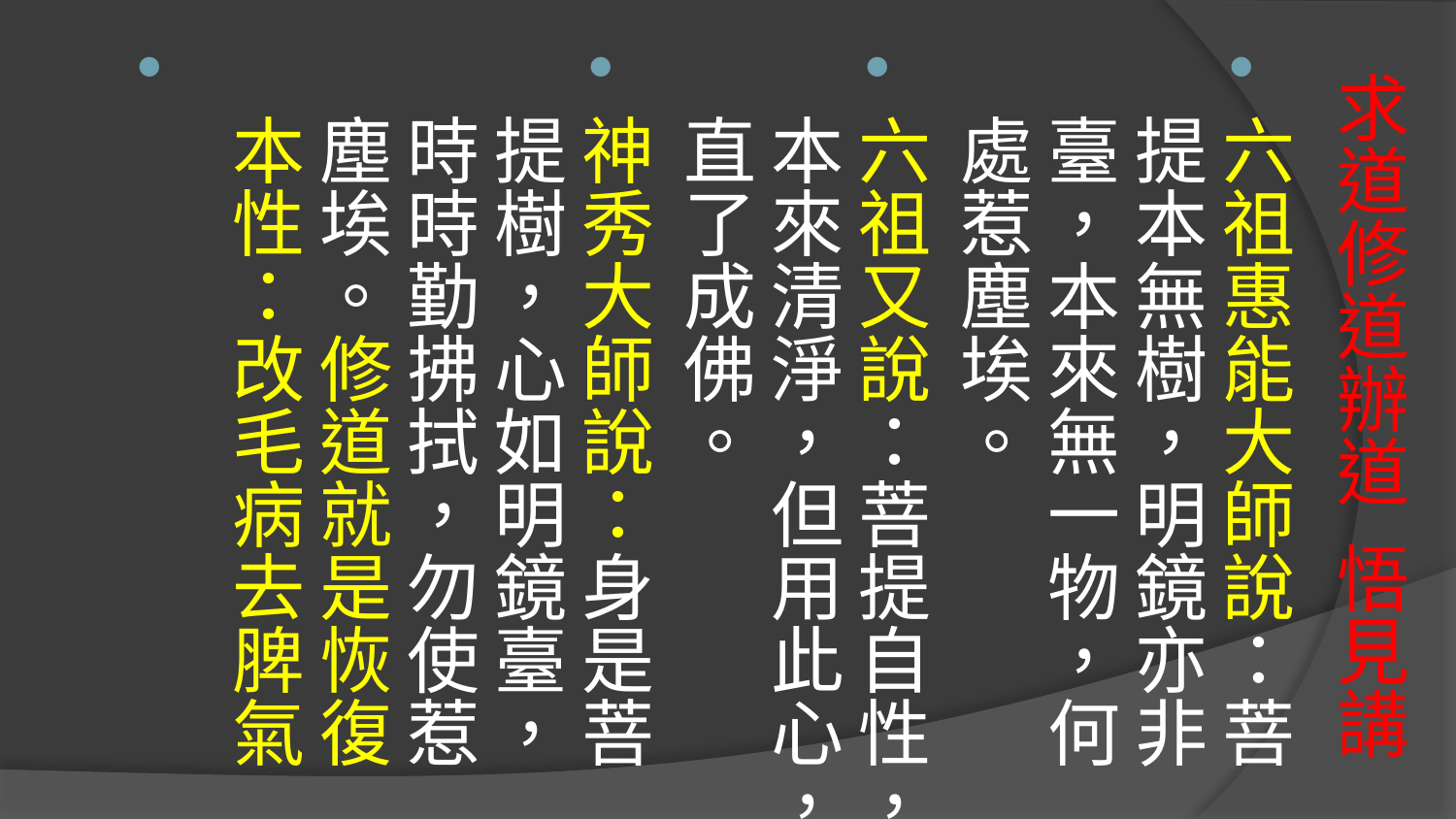

六祖惠能大師說：菩提本無樹，明鏡亦非臺，本來無一物，何處惹塵埃。
六祖又說：菩提自性，本來清淨，但用此心，直了成佛。
神秀大師說：身是菩提樹，心如明鏡臺，時時勤拂拭，勿使惹塵埃。修道就是恢復本性：改毛病去脾氣

# 求道修道辦道  悟見講